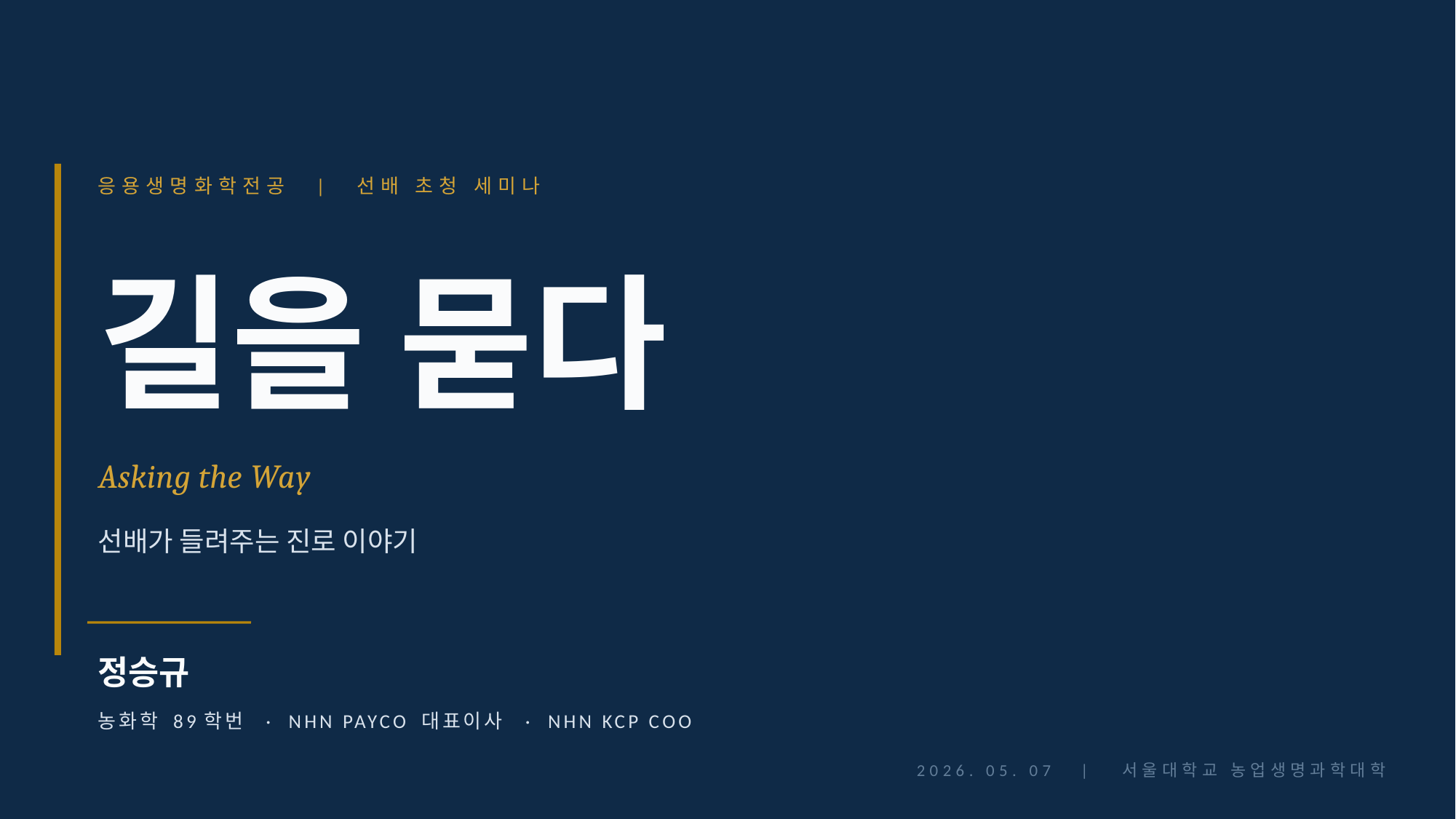

응용생명화학전공  |  선배 초청 세미나
길을 묻다
Asking the Way
선배가 들려주는 진로 이야기

정승규
농화학 89학번  ·  NHN PAYCO 대표이사  ·  NHN KCP COO
2026. 05. 07   |   서울대학교 농업생명과학대학